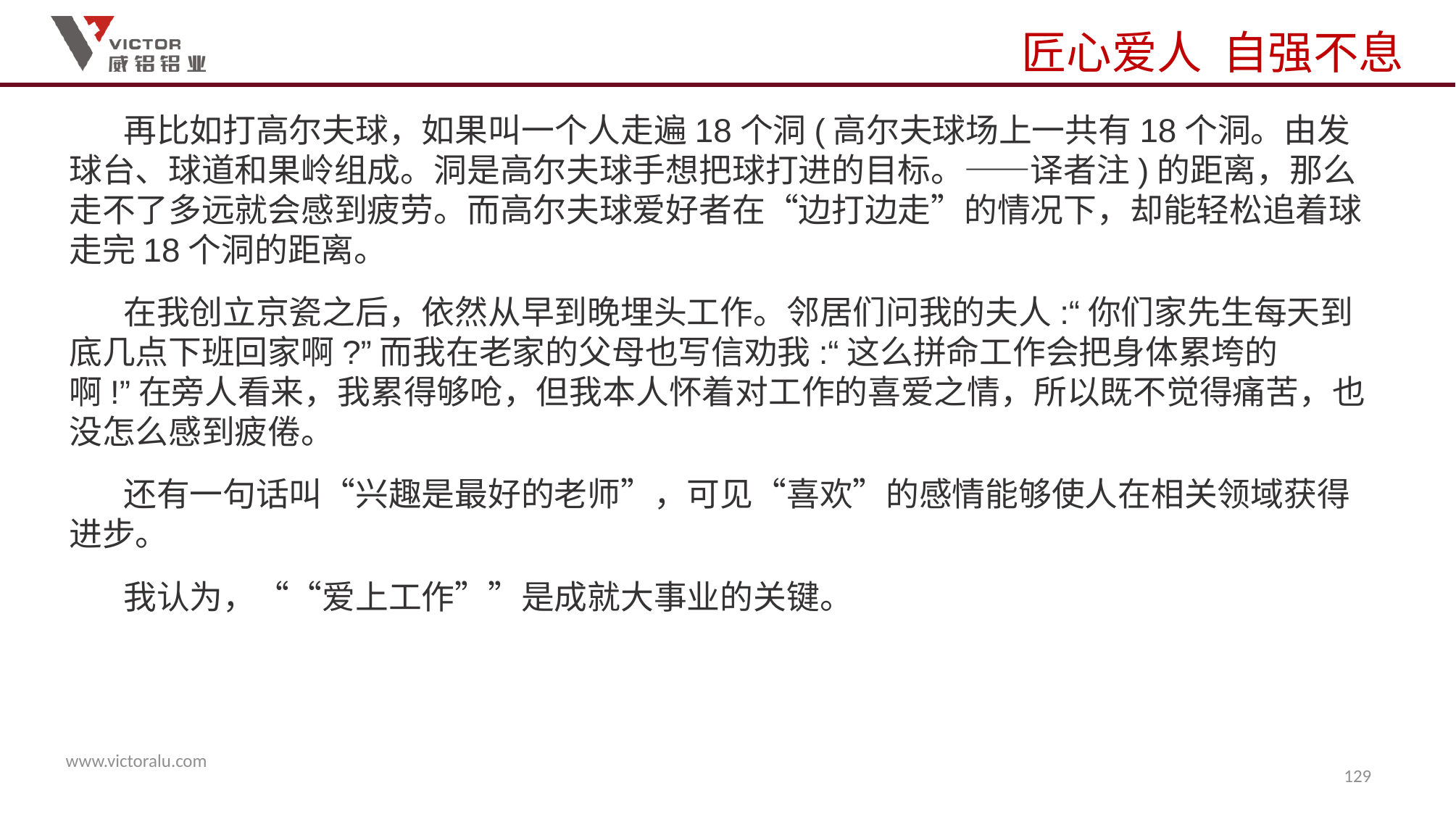

再比如打高尔夫球，如果叫一个人走遍18个洞(高尔夫球场上一共有18个洞。由发球台、球道和果岭组成。洞是高尔夫球手想把球打进的目标。——译者注)的距离，那么走不了多远就会感到疲劳。而高尔夫球爱好者在“边打边走”的情况下，却能轻松追着球走完18个洞的距离。
在我创立京瓷之后，依然从早到晚埋头工作。邻居们问我的夫人:“你们家先生每天到底几点下班回家啊?”而我在老家的父母也写信劝我:“这么拼命工作会把身体累垮的啊!”在旁人看来，我累得够呛，但我本人怀着对工作的喜爱之情，所以既不觉得痛苦，也没怎么感到疲倦。
还有一句话叫“兴趣是最好的老师”，可见“喜欢”的感情能够使人在相关领域获得进步。
我认为，““爱上工作””是成就大事业的关键。

129